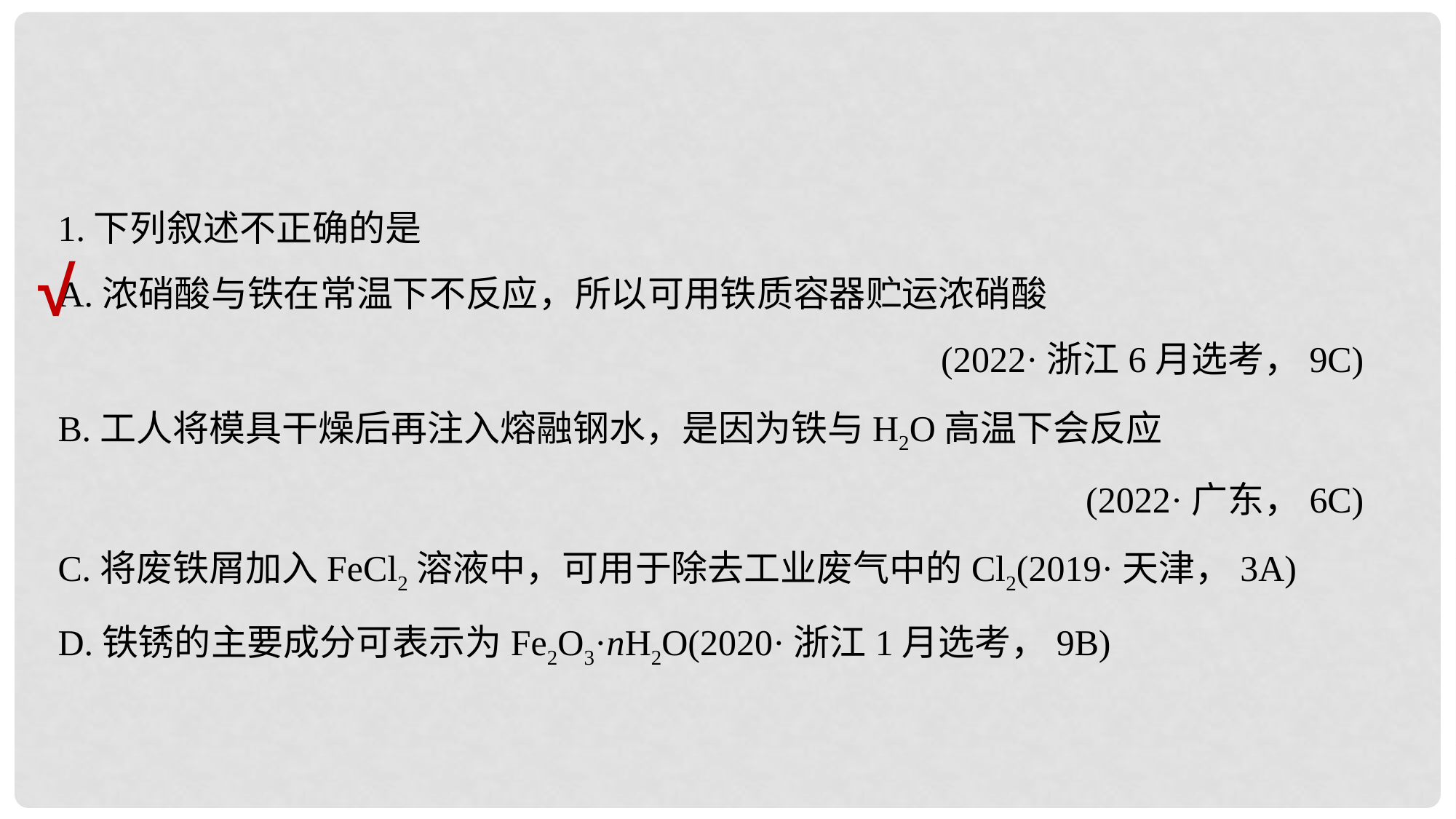

1.下列叙述不正确的是
A.浓硝酸与铁在常温下不反应，所以可用铁质容器贮运浓硝酸
(2022·浙江6月选考，9C)
B.工人将模具干燥后再注入熔融钢水，是因为铁与H2O高温下会反应
(2022·广东，6C)
C.将废铁屑加入FeCl2溶液中，可用于除去工业废气中的Cl2(2019·天津，3A)
D.铁锈的主要成分可表示为Fe2O3·nH2O(2020·浙江1月选考，9B)
√